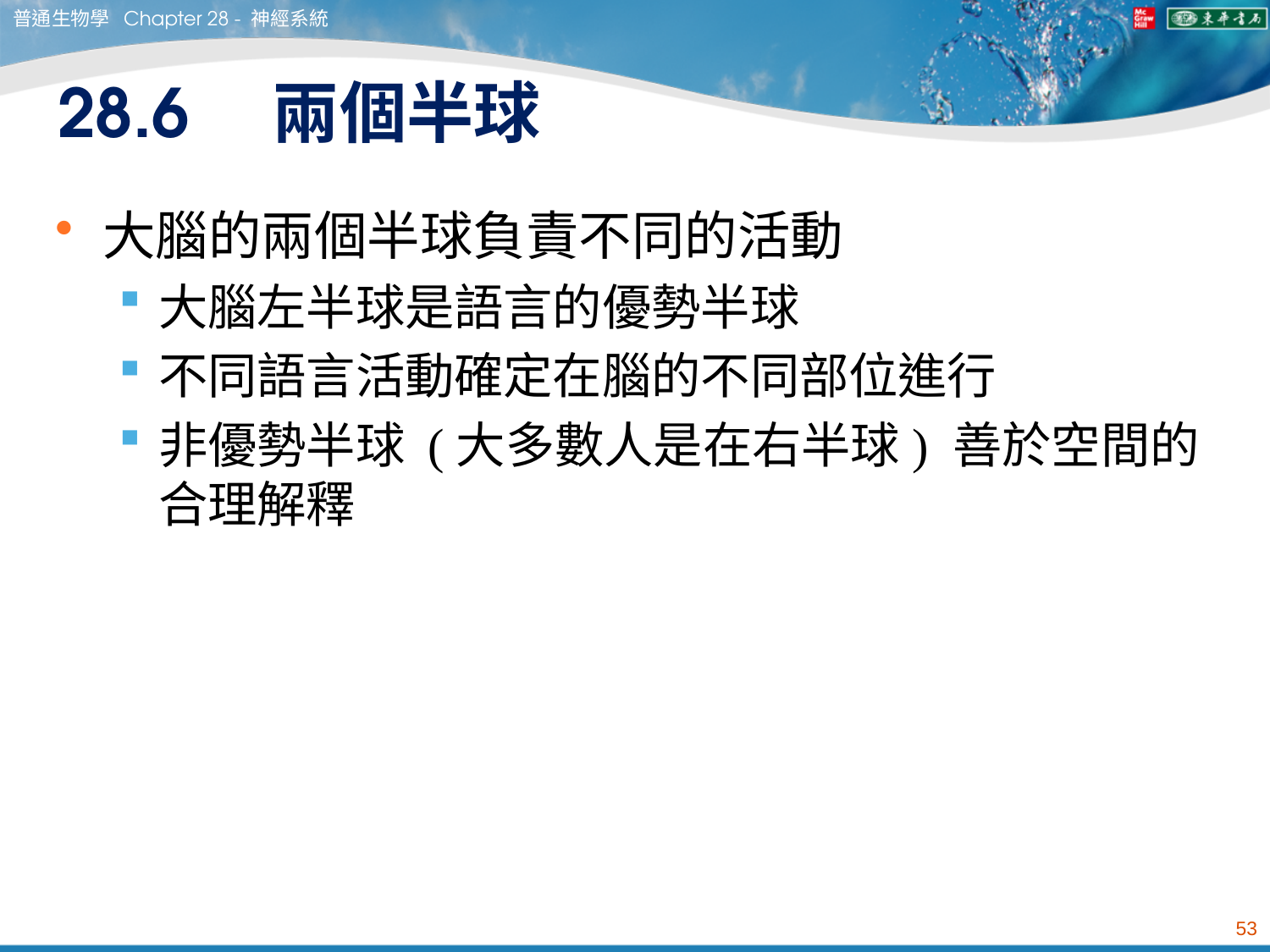

普通生物學  Chapter 28 - 神經系統
# 28.6　兩個半球
大腦的兩個半球負責不同的活動
大腦左半球是語言的優勢半球
不同語言活動確定在腦的不同部位進行
非優勢半球 (大多數人是在右半球) 善於空間的合理解釋
53